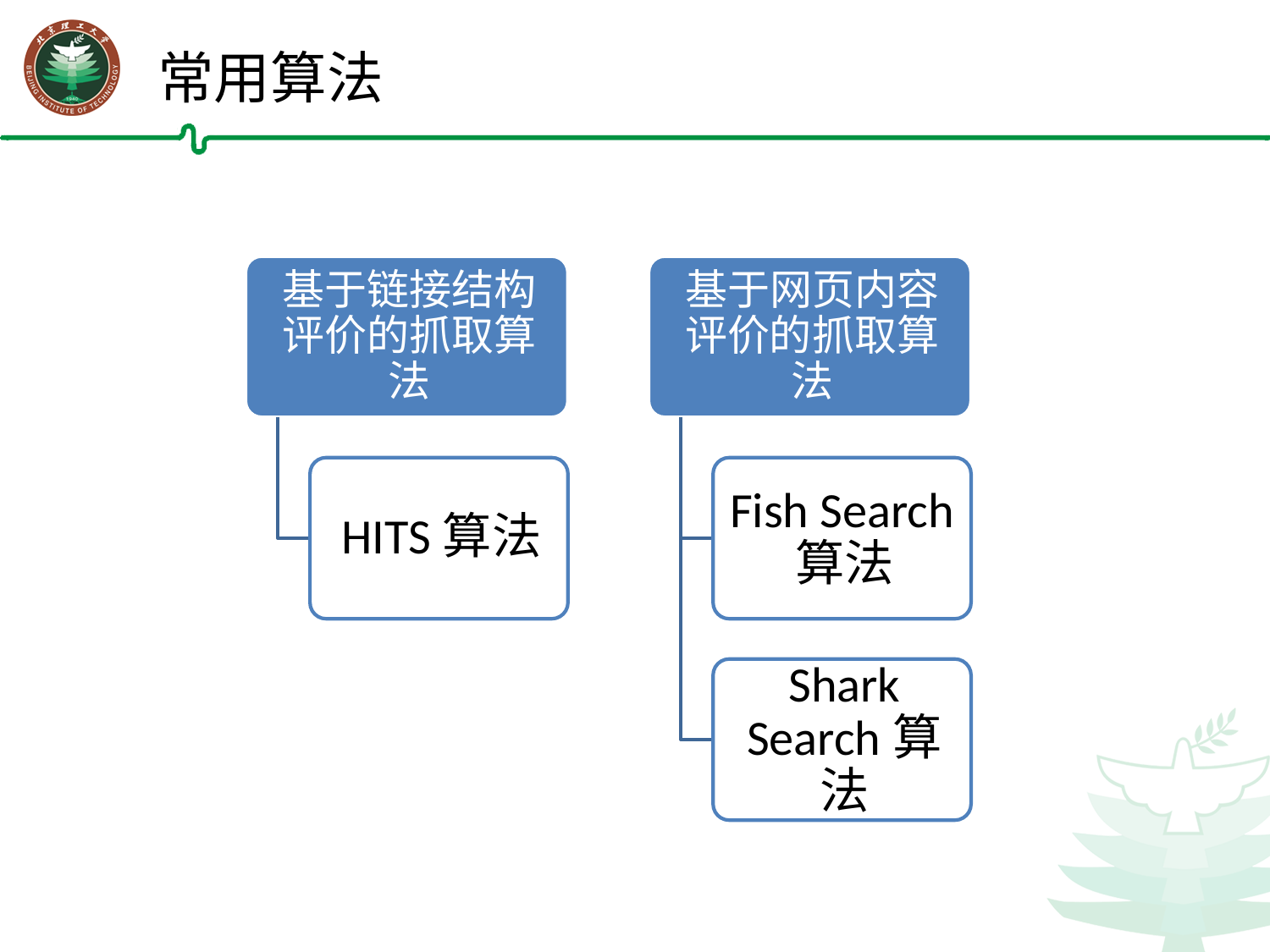

常用算法
基于链接结构评价的抓取算法
HITS算法
基于网页内容评价的抓取算法
Fish Search算法
Shark Search算法